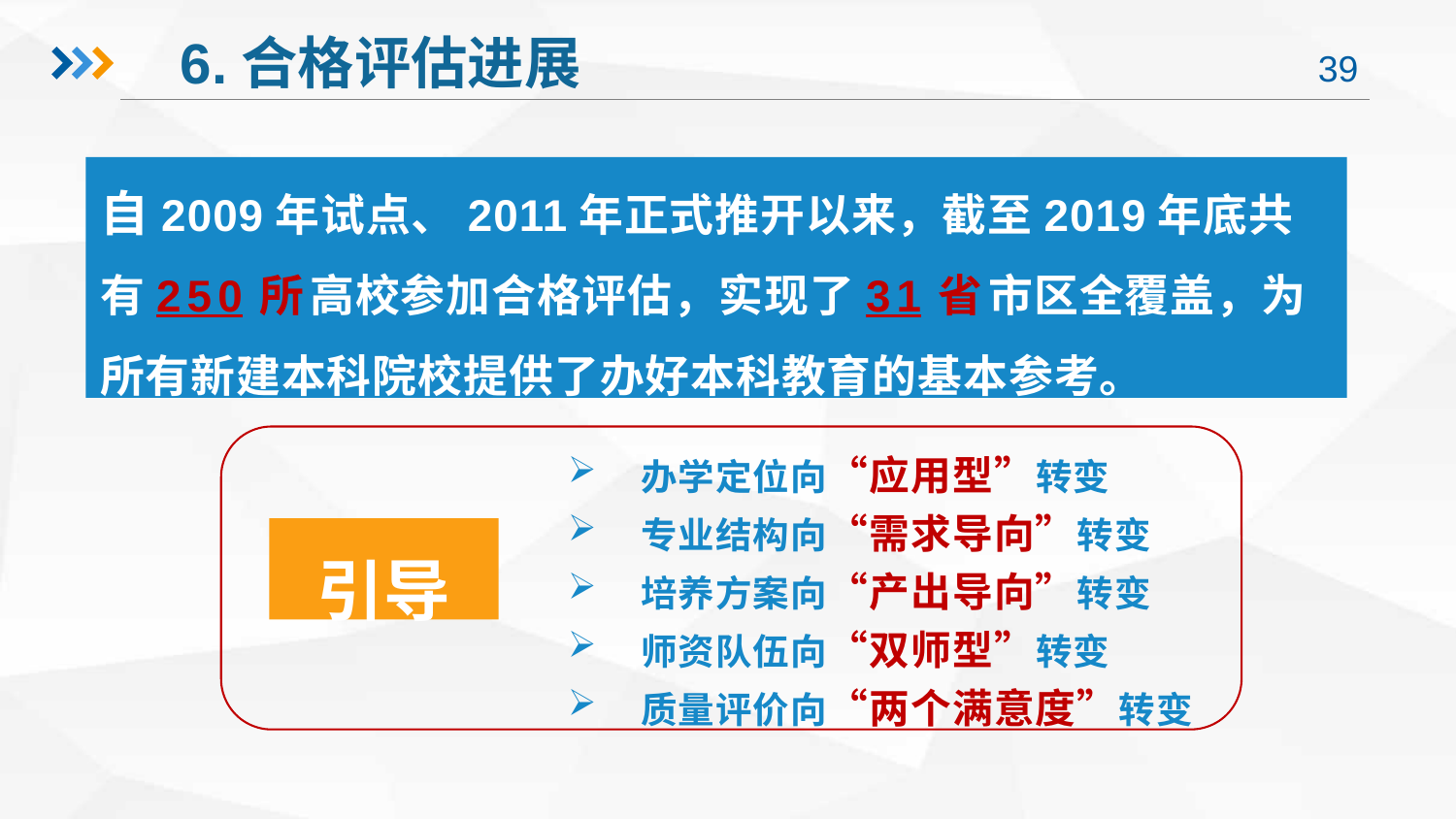

6.合格评估进展
自2009年试点、2011年正式推开以来，截至2019年底共有250所高校参加合格评估，实现了31省市区全覆盖，为所有新建本科院校提供了办好本科教育的基本参考。

办学定位向“应用型”转变
专业结构向“需求导向”转变
培养方案向“产出导向”转变
师资队伍向“双师型”转变
质量评价向“两个满意度”转变
引导